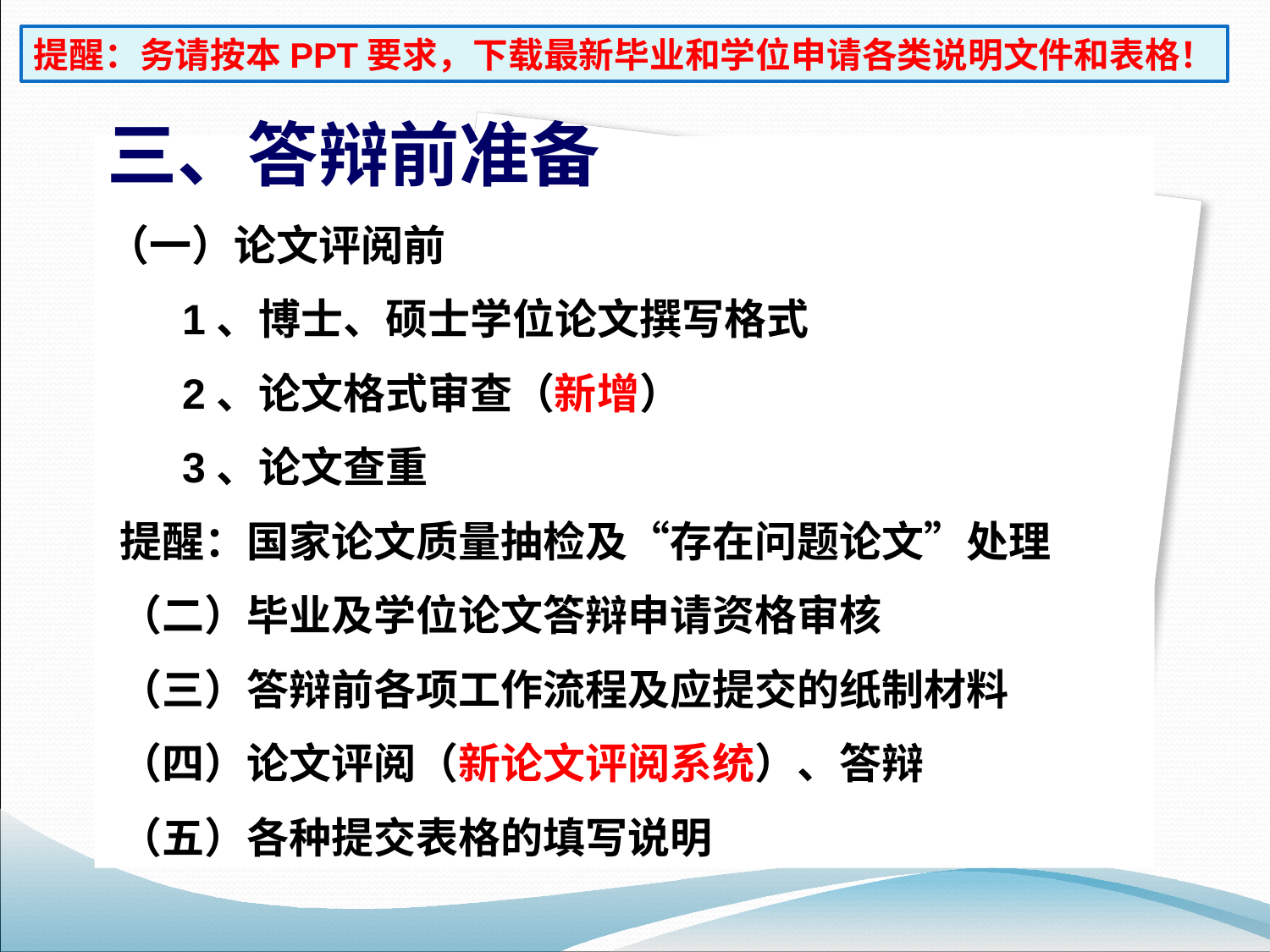

提醒：务请按本PPT要求，下载最新毕业和学位申请各类说明文件和表格！
三、答辩前准备
（一）论文评阅前
1、博士、硕士学位论文撰写格式
2、论文格式审查（新增）
3、论文查重
提醒：国家论文质量抽检及“存在问题论文”处理
（二）毕业及学位论文答辩申请资格审核
（三）答辩前各项工作流程及应提交的纸制材料
（四）论文评阅（新论文评阅系统）、答辩
（五）各种提交表格的填写说明